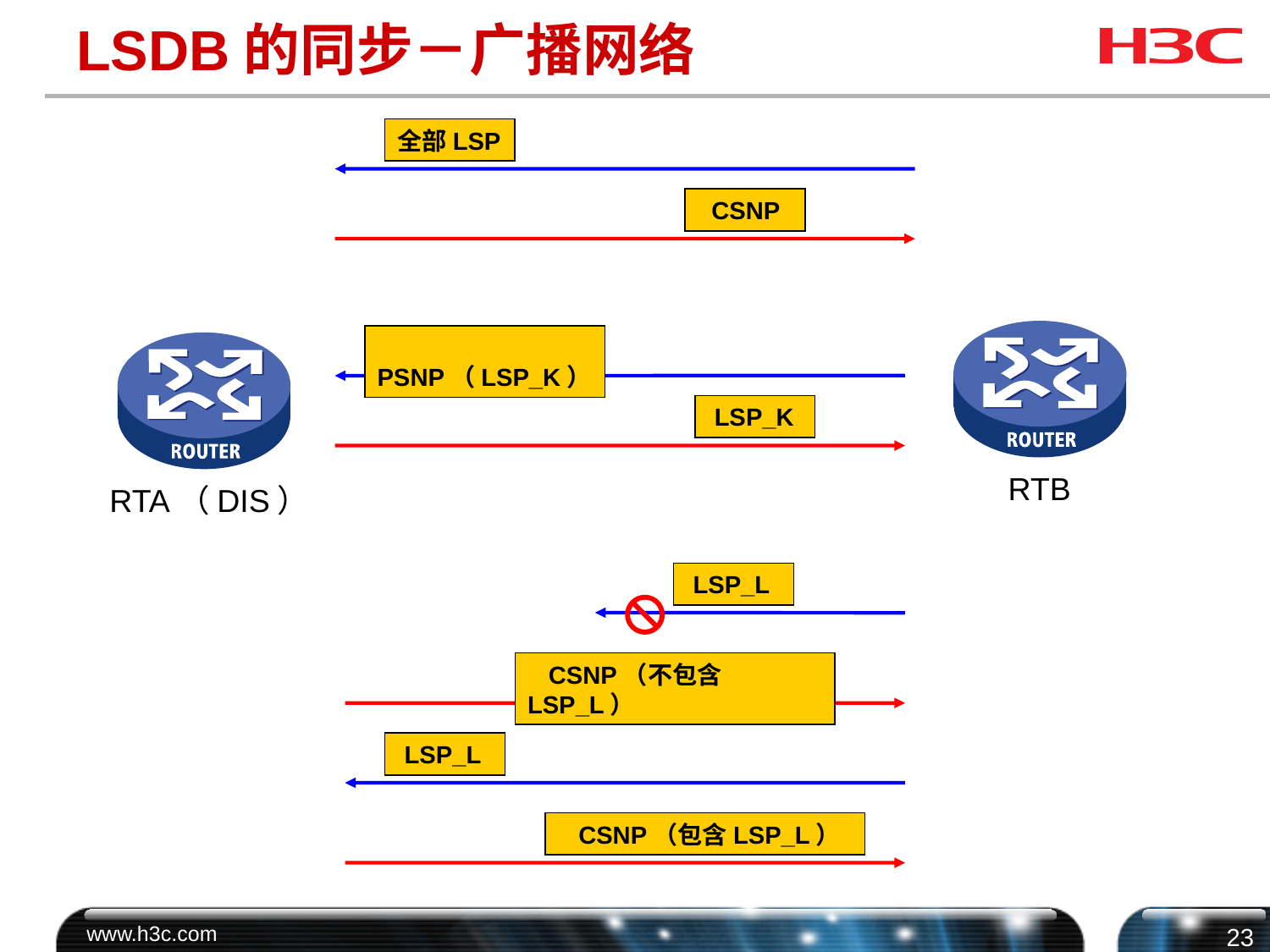

# LSDB的同步－广播网络
全部LSP

  CSNP

  PSNP（LSP_K）

 LSP_K

RTB
RTA（DIS）
 LSP_L

   CSNP（不包含LSP_L）

 LSP_L

   CSNP（包含LSP_L）